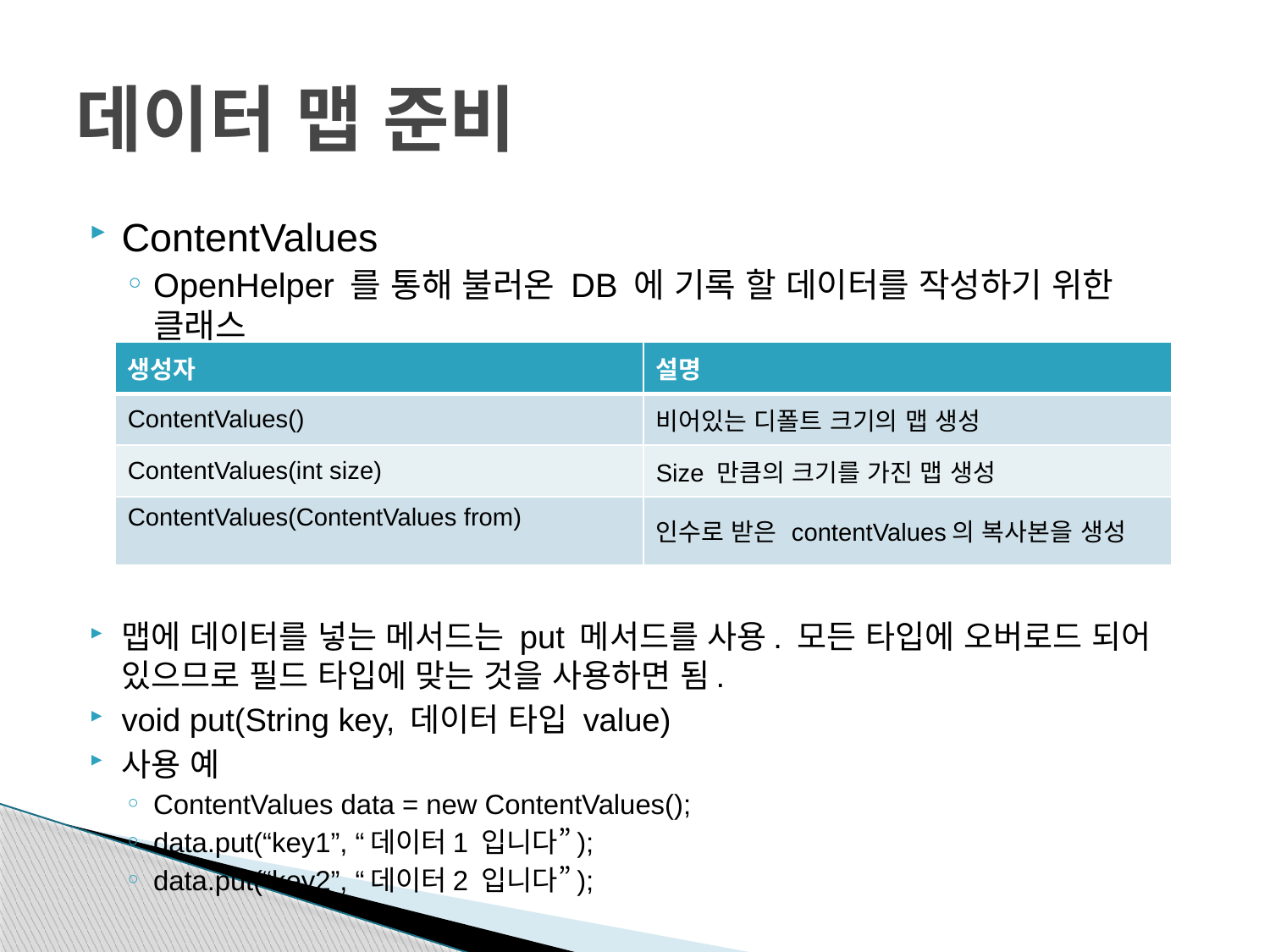

# 데이터 맵 준비
ContentValues
OpenHelper 를 통해 불러온 DB 에 기록 할 데이터를 작성하기 위한 클래스

맵에 데이터를 넣는 메서드는 put 메서드를 사용. 모든 타입에 오버로드 되어 있으므로 필드 타입에 맞는 것을 사용하면 됨.
void put(String key, 데이터 타입 value)
사용 예
ContentValues data = new ContentValues();
data.put(“key1”, “데이터1 입니다”);
data.put(“key2”, “데이터2 입니다”);

| 생성자 | 설명 |
| --- | --- |
| ContentValues() | 비어있는 디폴트 크기의 맵 생성 |
| ContentValues(int size) | Size 만큼의 크기를 가진 맵 생성 |
| ContentValues(ContentValues from) | 인수로 받은 contentValues의 복사본을 생성 |